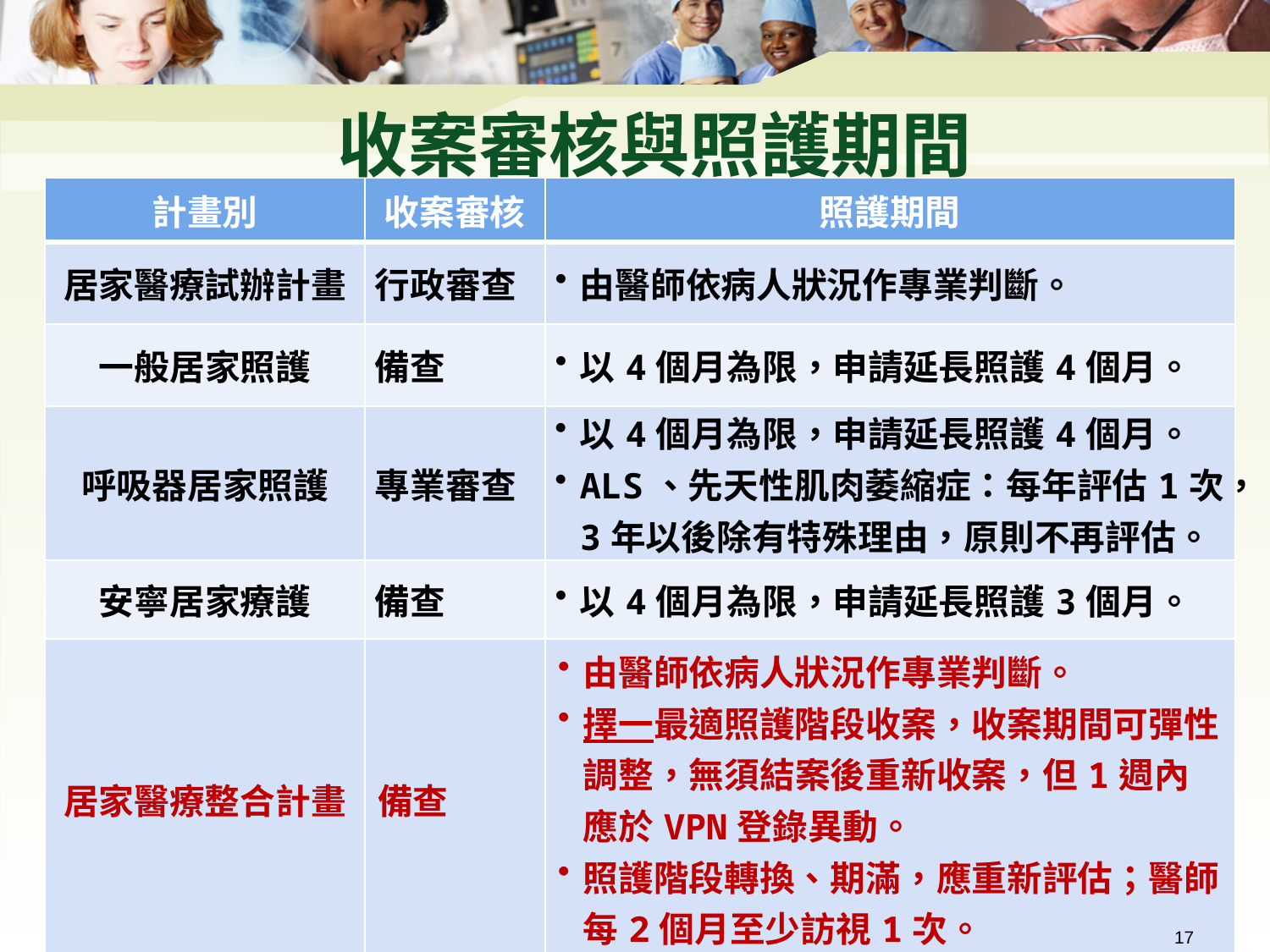

# 收案審核與照護期間
| 計畫別 | 收案審核 | 照護期間 |
| --- | --- | --- |
| 居家醫療試辦計畫 | 行政審查 | 由醫師依病人狀況作專業判斷。 |
| 一般居家照護 | 備查 | 以4個月為限，申請延長照護4個月。 |
| 呼吸器居家照護 | 專業審查 | 以4個月為限，申請延長照護4個月。 ALS、先天性肌肉萎縮症：每年評估1次，3年以後除有特殊理由，原則不再評估。 |
| 安寧居家療護 | 備查 | 以4個月為限，申請延長照護3個月。 |
| 居家醫療整合計畫 | 備查 | 由醫師依病人狀況作專業判斷。 擇一最適照護階段收案，收案期間可彈性調整，無須結案後重新收案，但1週內應於VPN登錄異動。 照護階段轉換、期滿，應重新評估；醫師每2個月至少訪視1次。 |
17